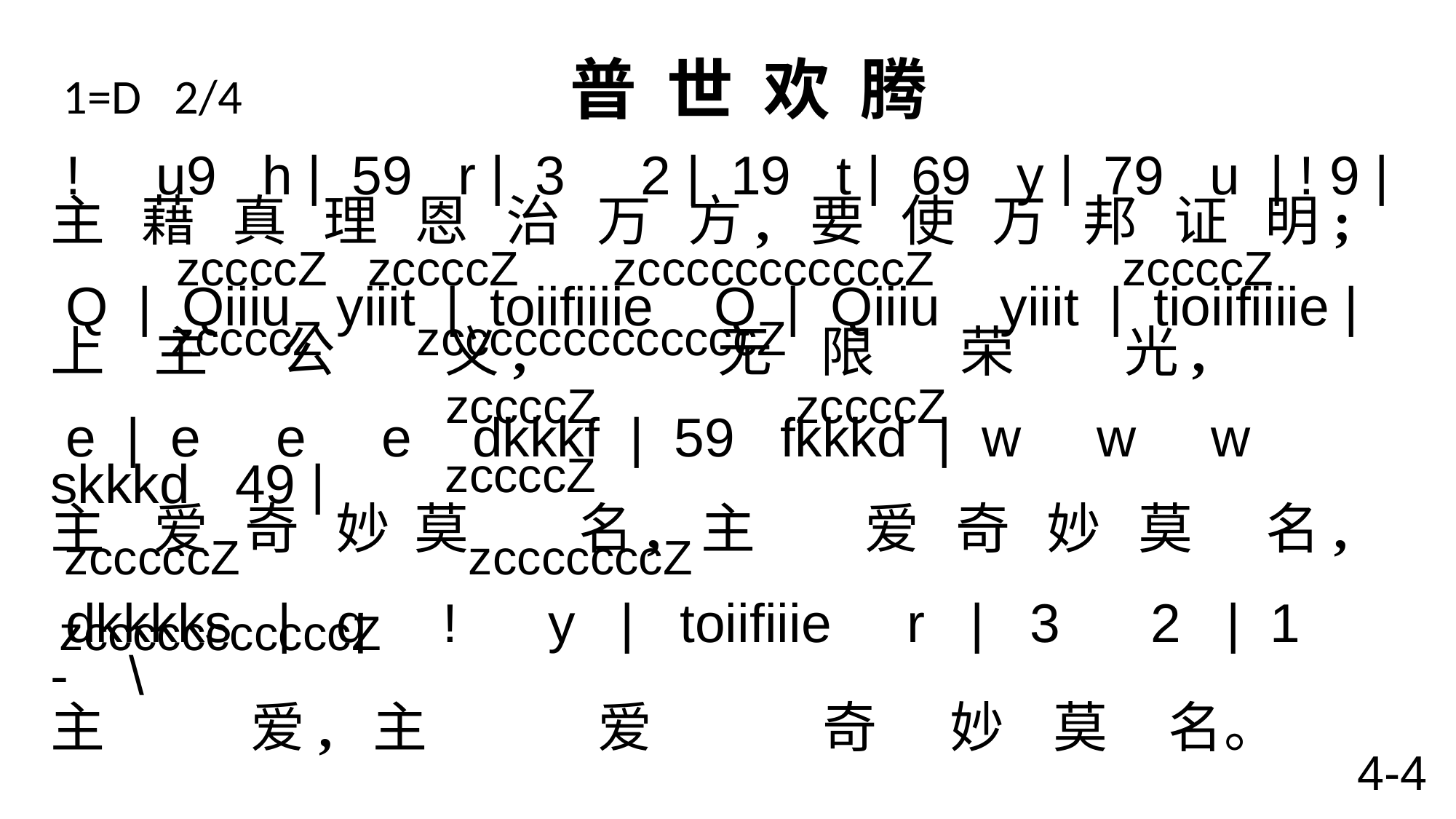

1=D   2/4                                普  世  欢  腾
 !     u9   h |  59   r |  3     2 |  19   t |  69   y |  79   u  | ! 9 |
主   藉   真   理   恩   治   万   方,  要   使   万   邦   证   明;

Q  |  Qiiiu   yiiit  |  toiifiiiie    Q  |  Qiiiu    yiiit  |  tioiifiiiie |
上    主      公         义,             无    限       荣         光,

e  |  e     e     e    dkkkf  |  59   fkkkd  |  w     w     w     skkkd   49 |
主    爱   奇   妙  莫         名,  主         爱   奇   妙   莫      名,

dkkkks   |   q     !      y   |   toiifiiie     r   |   3      2   |  1   -    \
主            爱,  主              爱              奇      妙    莫     名。
 zccccZ   zccccZ       zcccccccccccZ              zccccZ    zccccZ       zcccccccccccccZ
 zccccZ               zccccZ                              zccccZ
 zcccccZ                 zcccccccZ         zcccccccccccZ
4-4